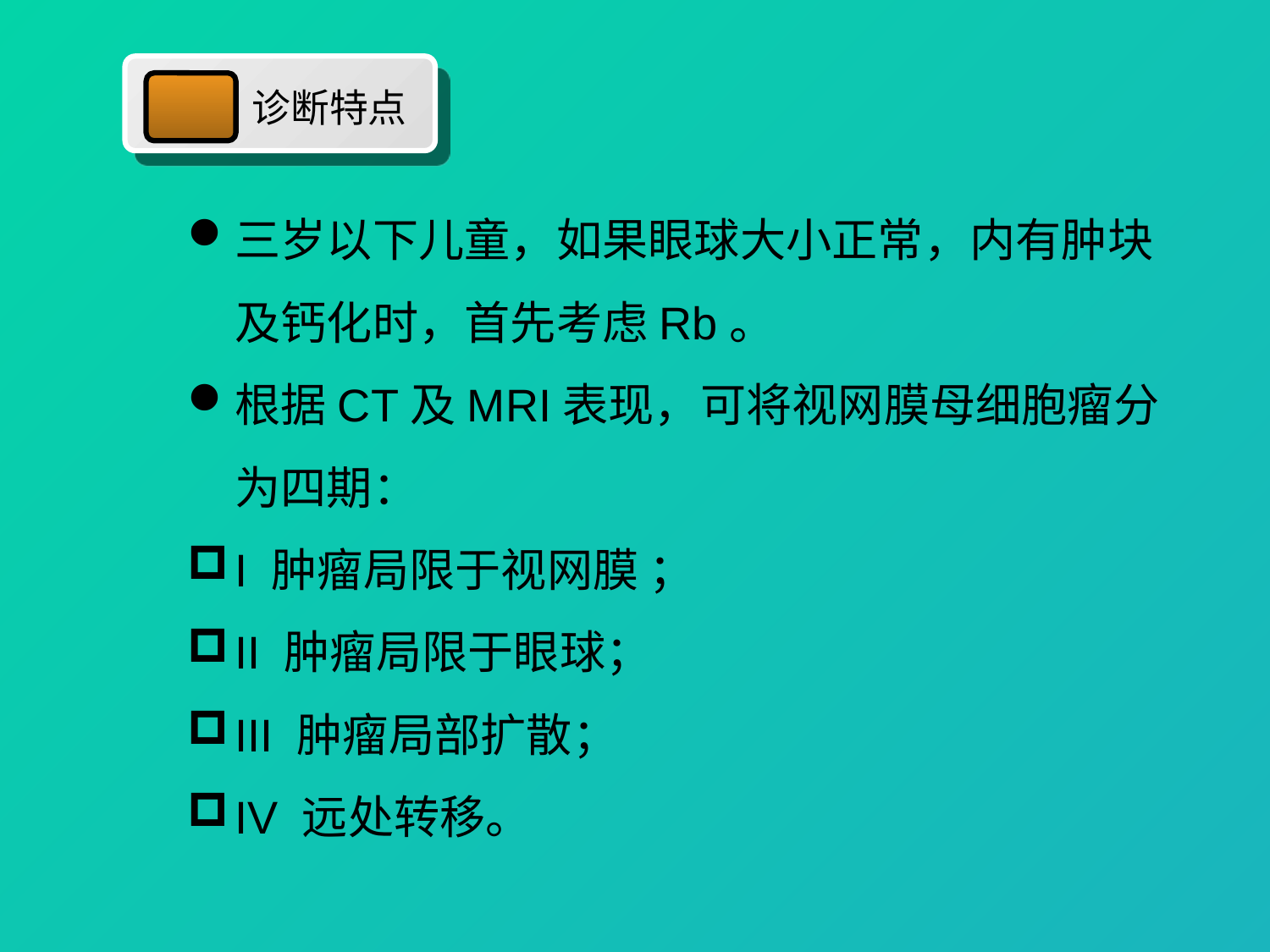

诊断特点
三岁以下儿童，如果眼球大小正常，内有肿块及钙化时，首先考虑Rb。
根据CT及MRI表现，可将视网膜母细胞瘤分为四期：
I 肿瘤局限于视网膜 ；
II 肿瘤局限于眼球；
III 肿瘤局部扩散；
IV 远处转移。